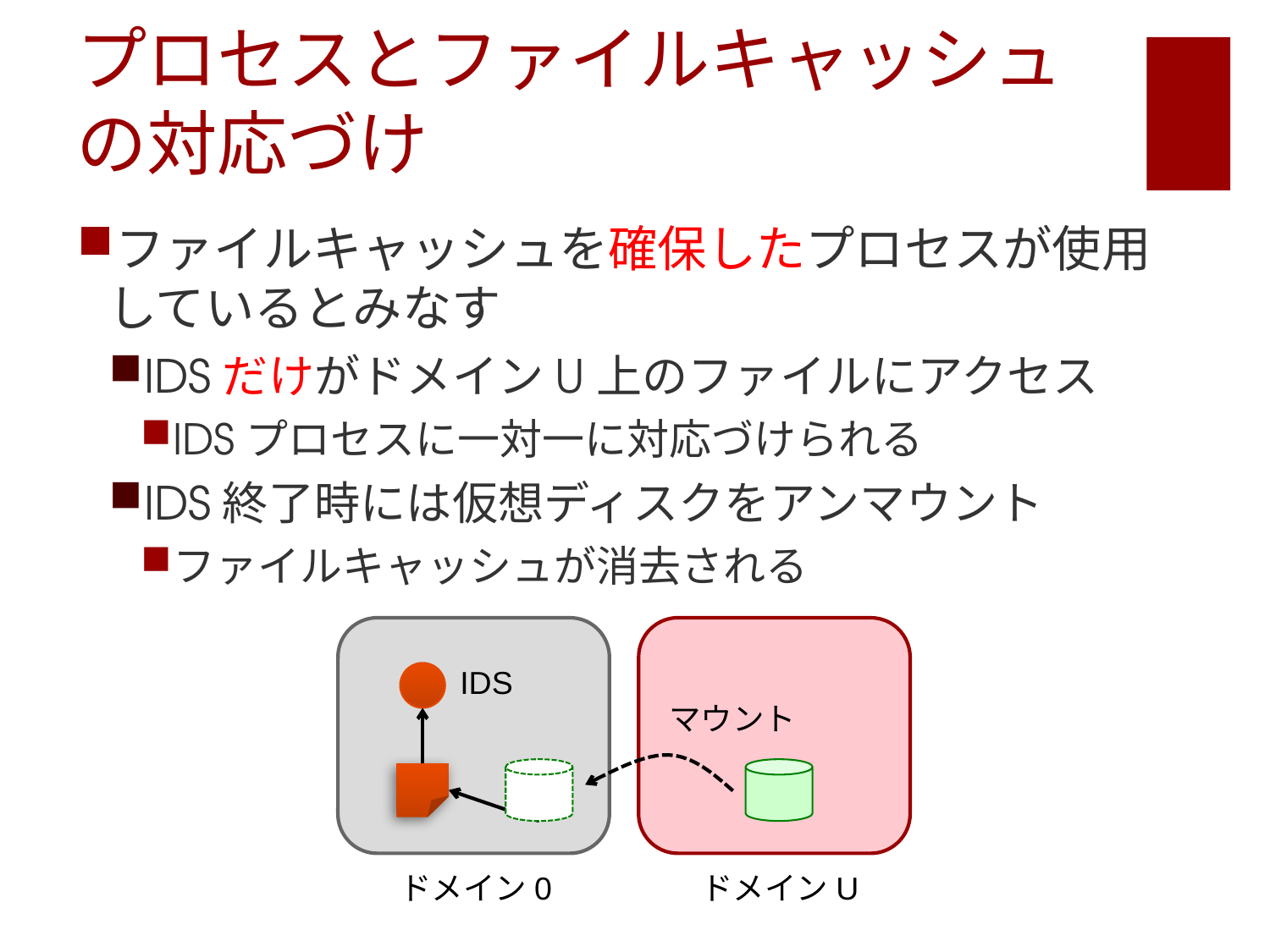

# プロセスとファイルキャッシュの対応づけ
ファイルキャッシュを確保したプロセスが使用しているとみなす
IDSだけがドメインU上のファイルにアクセス
IDSプロセスに一対一に対応づけられる
IDS終了時には仮想ディスクをアンマウント
ファイルキャッシュが消去される

IDS

マウント

ドメイン0
ドメインU